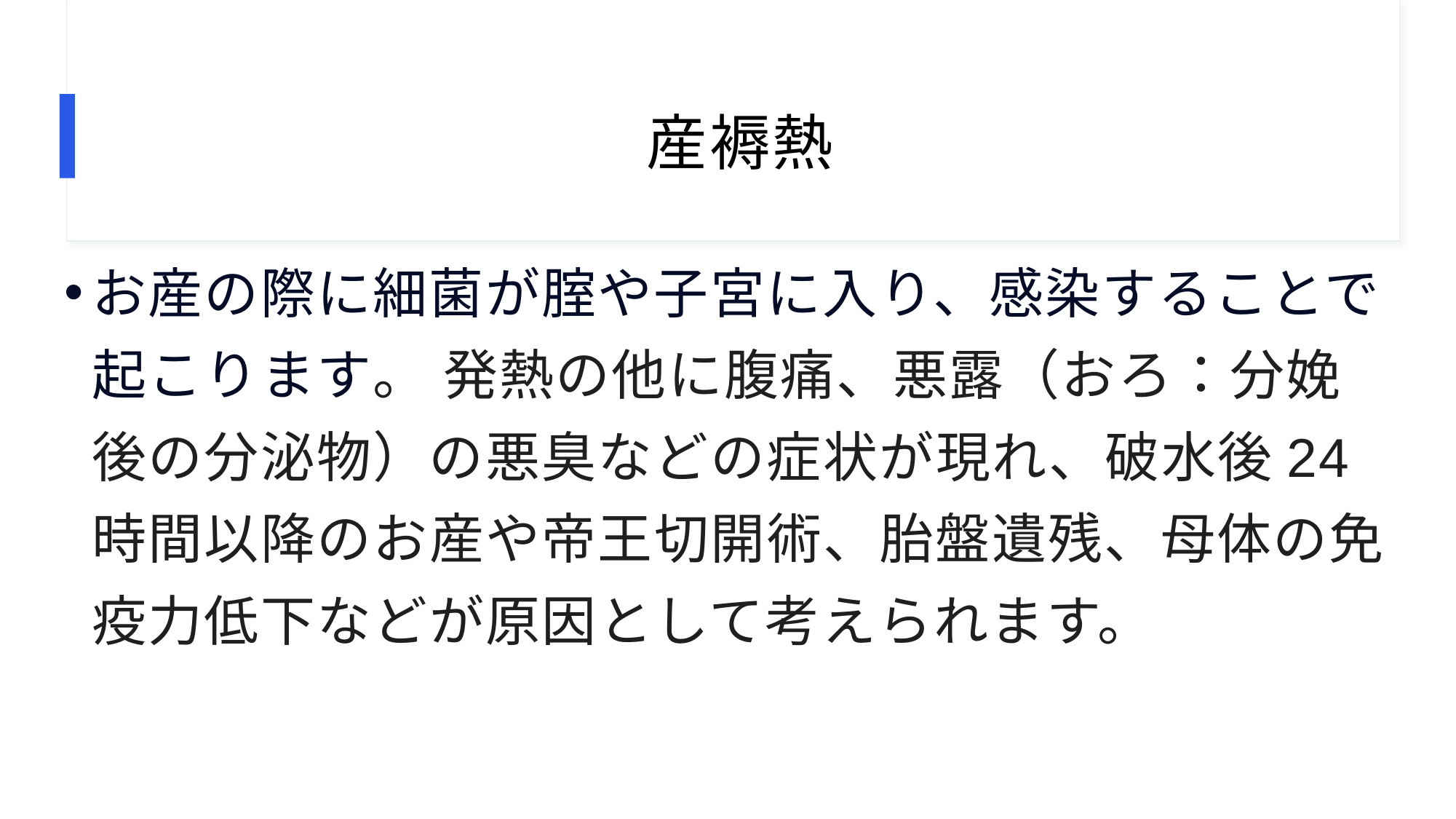

# 産褥熱
お産の際に細菌が腟や子宮に入り、感染することで起こります。 発熱の他に腹痛、悪露（おろ：分娩後の分泌物）の悪臭などの症状が現れ、破水後24時間以降のお産や帝王切開術、胎盤遺残、母体の免疫力低下などが原因として考えられます。